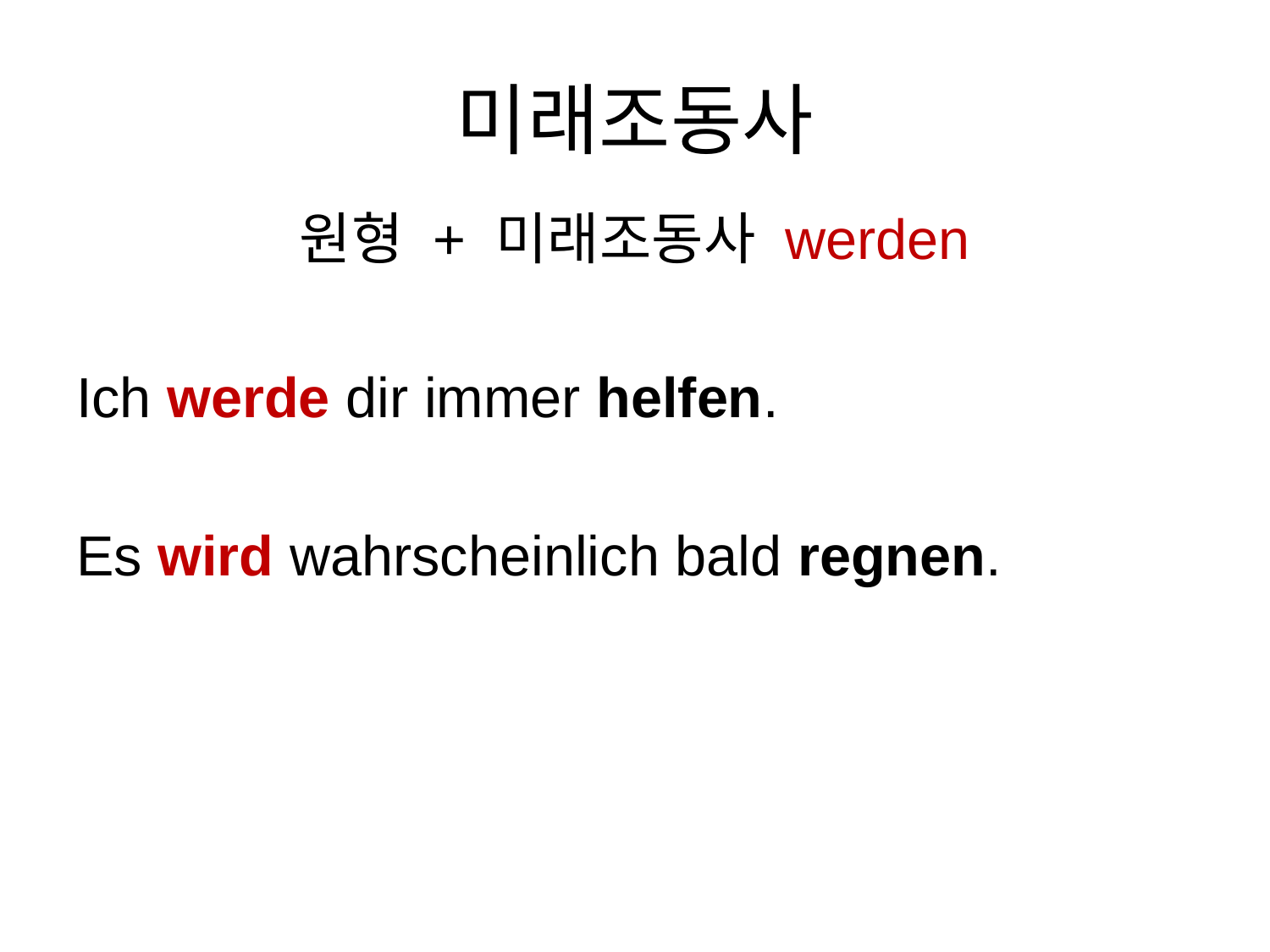

# 미래조동사
원형 + 미래조동사 werden

Ich werde dir immer helfen.

Es wird wahrscheinlich bald regnen.